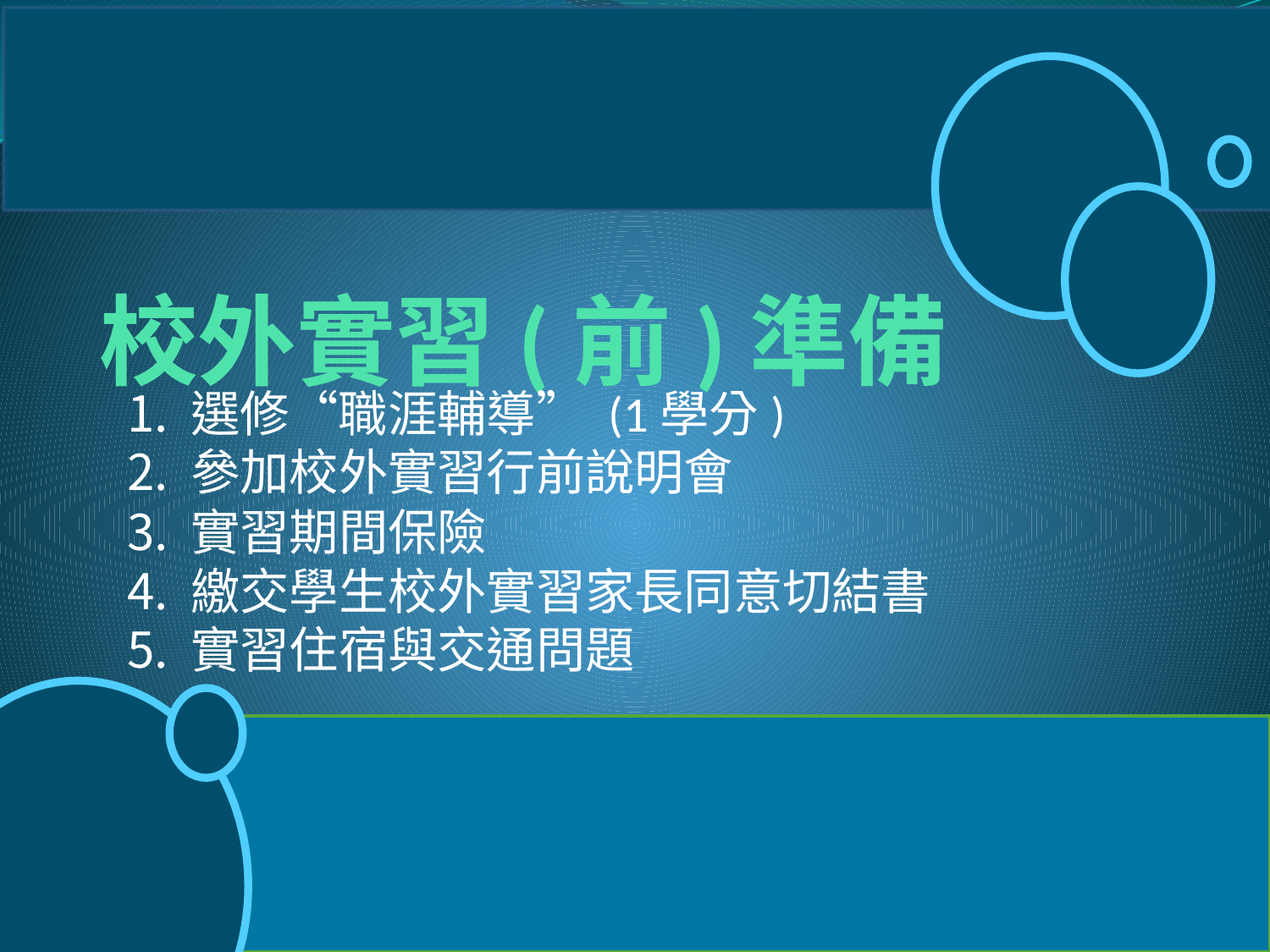

# 校外實習(前)準備
選修“職涯輔導” (1學分)
參加校外實習行前說明會
實習期間保險
繳交學生校外實習家長同意切結書
實習住宿與交通問題